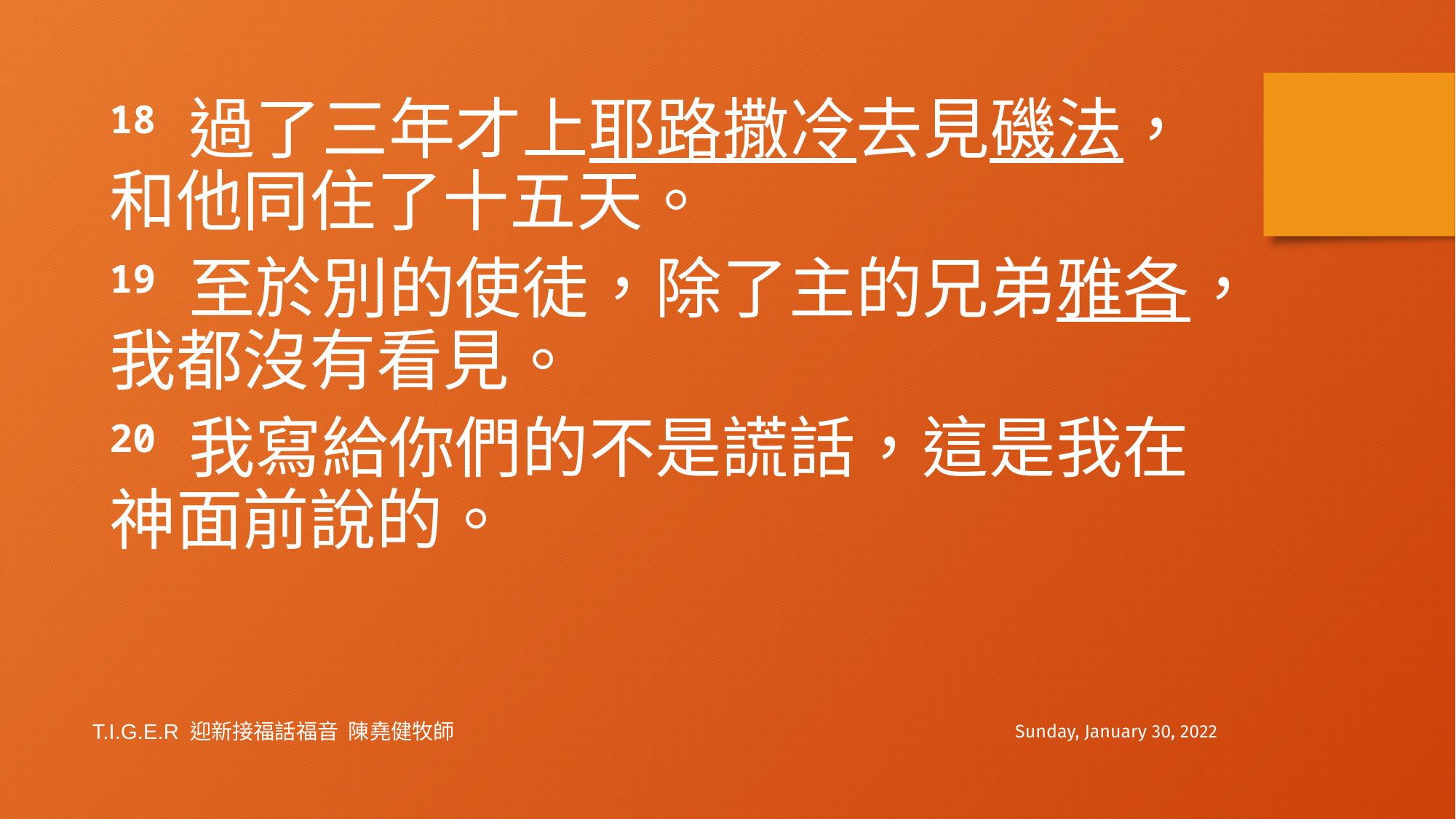

18 過了三年才上耶路撒冷去見磯法，和他同住了十五天。
19 至於別的使徒，除了主的兄弟雅各，我都沒有看見。
20 我寫給你們的不是謊話，這是我在神面前說的。
Sunday, January 30, 2022
T.I.G.E.R 迎新接福話福音  陳堯健牧師